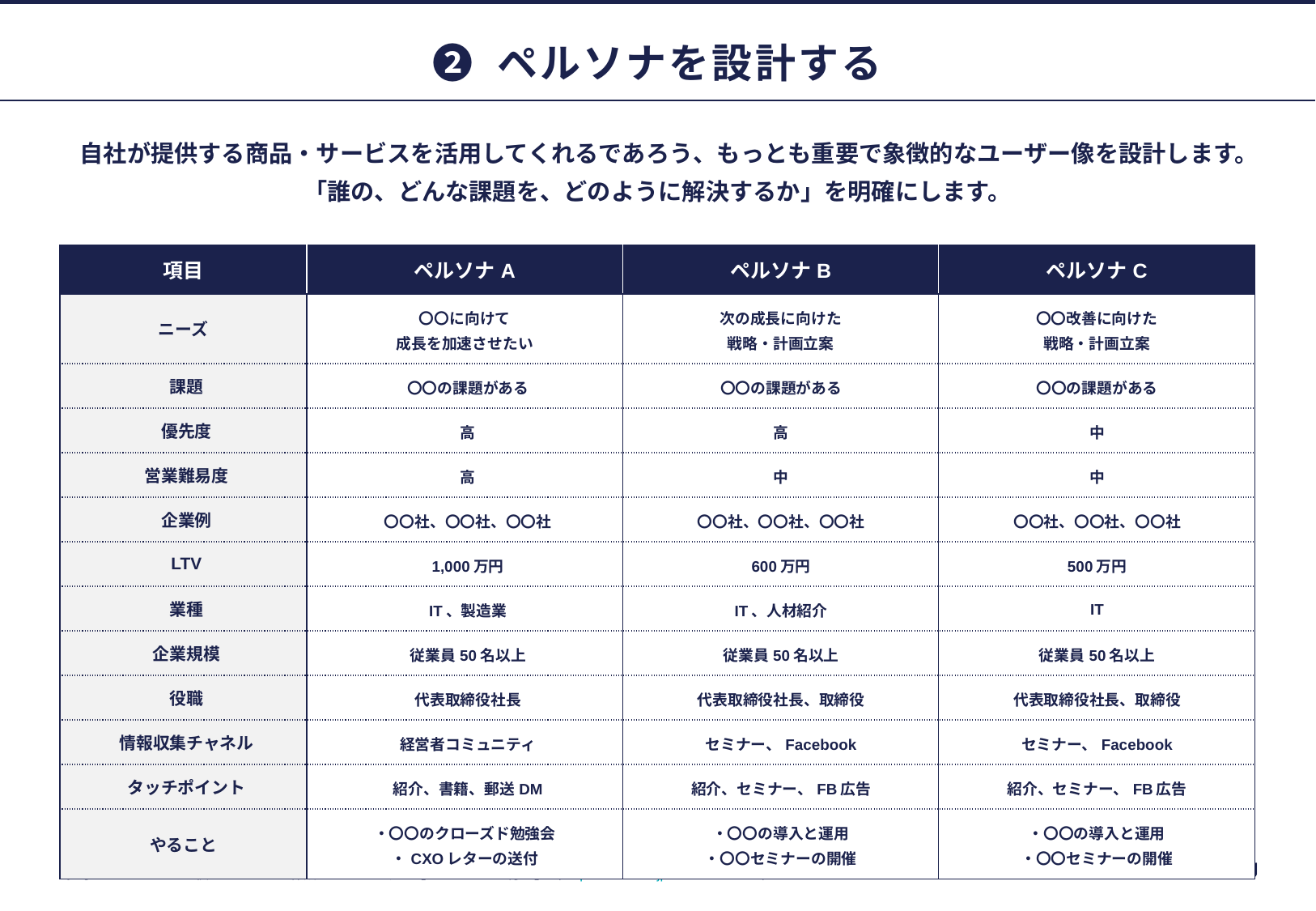

# ❷ ペルソナを設計する
自社が提供する商品・サービスを活用してくれるであろう、もっとも重要で象徴的なユーザー像を設計します。
「誰の、どんな課題を、どのように解決するか」を明確にします。
| 項目 | ペルソナA | ペルソナB | ペルソナC |
| --- | --- | --- | --- |
| ニーズ | 〇〇に向けて 成長を加速させたい | 次の成長に向けた 戦略・計画立案 | 〇〇改善に向けた 戦略・計画立案 |
| 課題 | 〇〇の課題がある | 〇〇の課題がある | 〇〇の課題がある |
| 優先度 | 高 | 高 | 中 |
| 営業難易度 | 高 | 中 | 中 |
| 企業例 | 〇〇社、〇〇社、〇〇社 | 〇〇社、〇〇社、〇〇社 | 〇〇社、〇〇社、〇〇社 |
| LTV | 1,000万円 | 600万円 | 500万円 |
| 業種 | IT、製造業 | IT、人材紹介 | IT |
| 企業規模 | 従業員50名以上 | 従業員50名以上 | 従業員50名以上 |
| 役職 | 代表取締役社長 | 代表取締役社長、取締役 | 代表取締役社長、取締役 |
| 情報収集チャネル | 経営者コミュニティ | セミナー、Facebook | セミナー、Facebook |
| タッチポイント | 紹介、書籍、郵送DM | 紹介、セミナー、FB広告 | 紹介、セミナー、FB広告 |
| やること | ・〇〇のクローズド勉強会 ・CXOレターの送付 | ・〇〇の導入と運用 ・〇〇セミナーの開催 | ・〇〇の導入と運用 ・〇〇セミナーの開催 |
参考：BtoBマーケで役立つペルソナ作成3つのステップ【テンプレート付き】（https://sairu.co.jp/method/15684/）